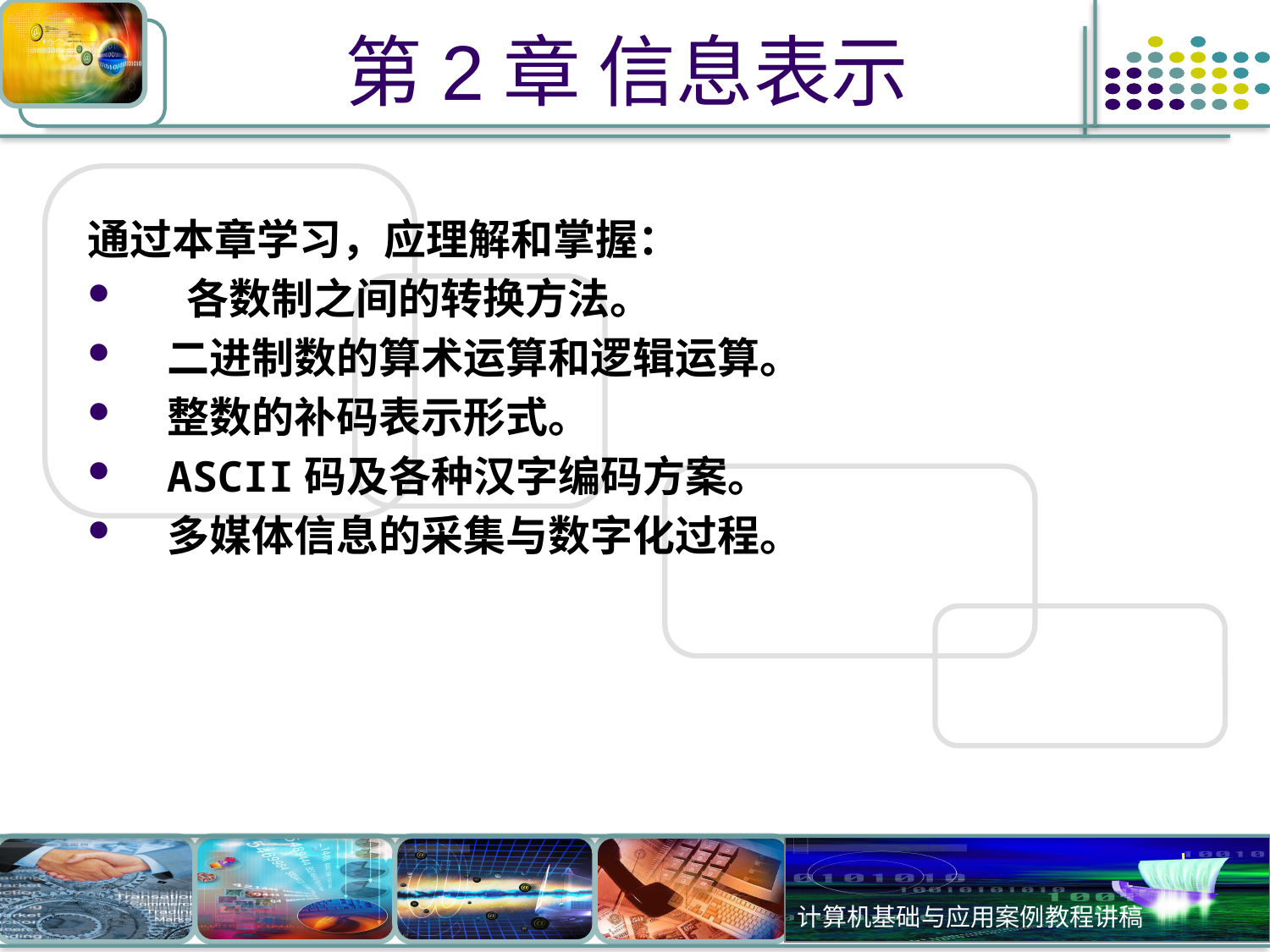

# 第2章 信息表示
通过本章学习，应理解和掌握：
 各数制之间的转换方法。
二进制数的算术运算和逻辑运算。
整数的补码表示形式。
ASCII码及各种汉字编码方案。
多媒体信息的采集与数字化过程。